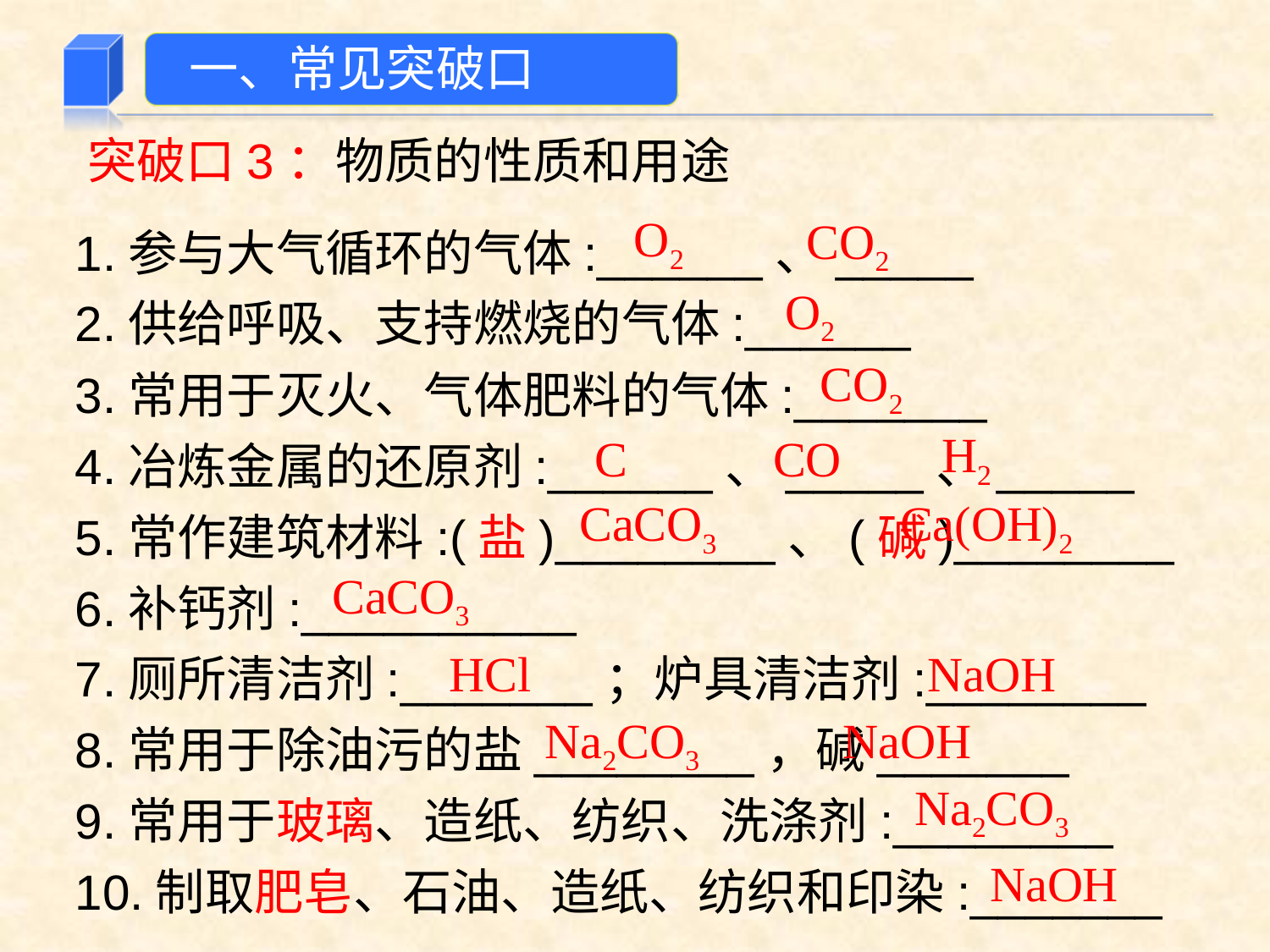

一、常见突破口
突破口3：物质的性质和用途
O2
1.参与大气循环的气体:______、_____
2.供给呼吸、支持燃烧的气体:______
3.常用于灭火、气体肥料的气体:_______
4.冶炼金属的还原剂:______、_____、_____
5.常作建筑材料:(盐)________、(碱)________
6.补钙剂:__________
7.厕所清洁剂:_______；炉具清洁剂:________
8.常用于除油污的盐________，碱_______
9.常用于玻璃、造纸、纺织、洗涤剂:________
10.制取肥皂、石油、造纸、纺织和印染:_______
CO2
O2
CO2
H2
CO
C
CaCO3
Ca(OH)2
CaCO3
HCl
NaOH
Na2CO3
NaOH
Na2CO3
NaOH